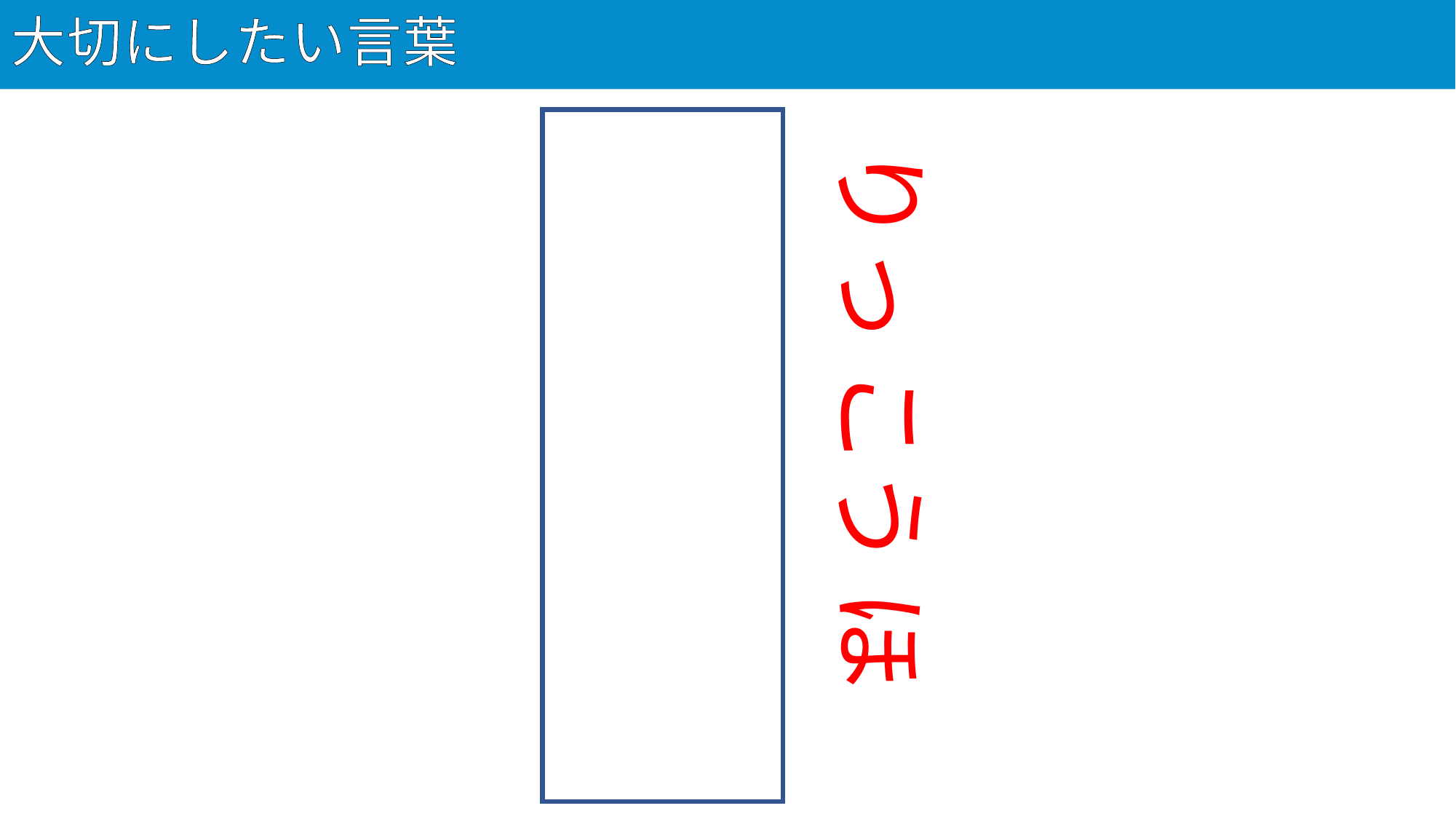

# 大切にしたい言葉
94
立候補

りっ こう ほ